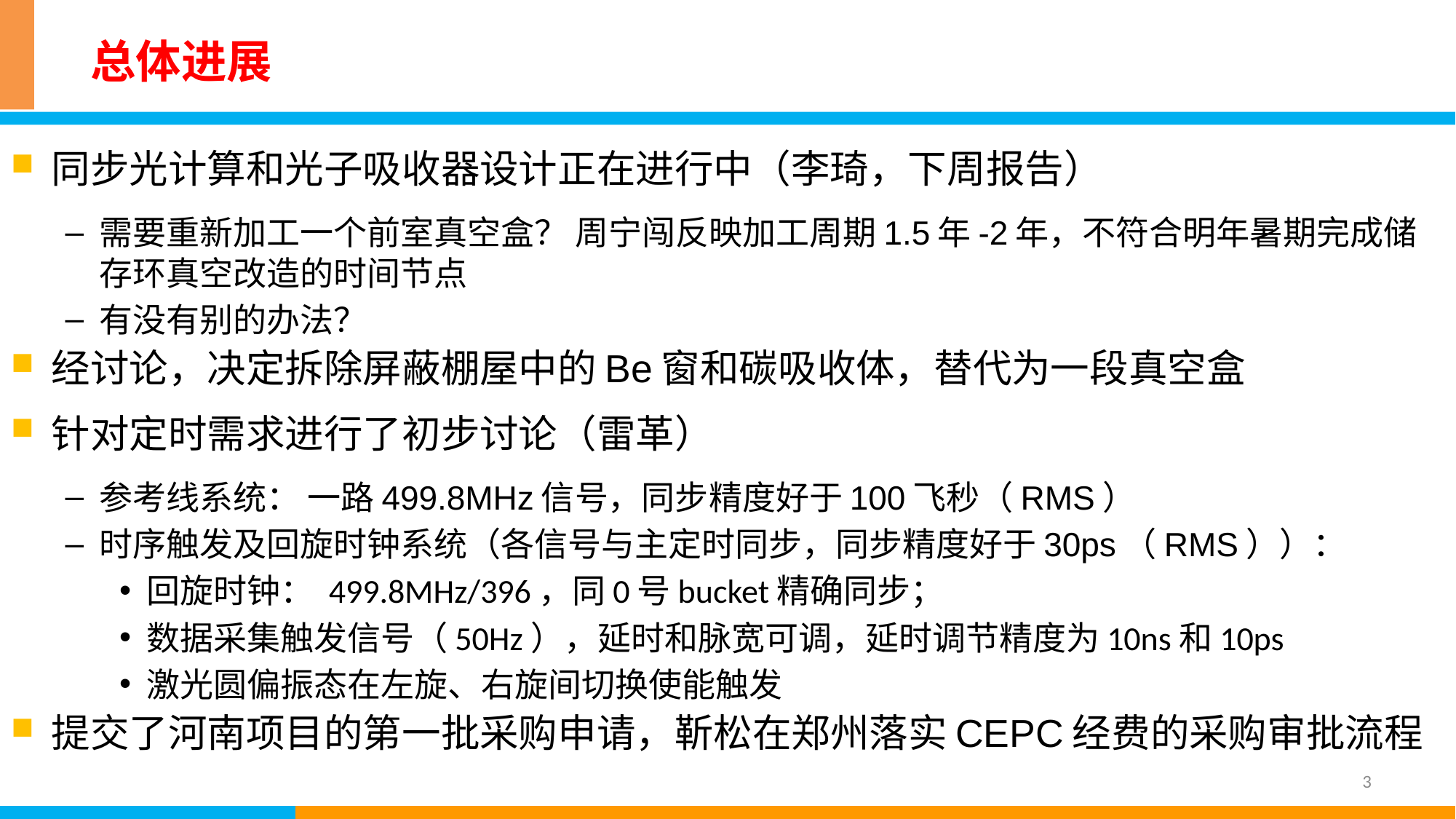

# 总体进展
同步光计算和光子吸收器设计正在进行中（李琦，下周报告）
需要重新加工一个前室真空盒？ 周宁闯反映加工周期1.5年-2年，不符合明年暑期完成储存环真空改造的时间节点
有没有别的办法？
经讨论，决定拆除屏蔽棚屋中的Be窗和碳吸收体，替代为一段真空盒
针对定时需求进行了初步讨论（雷革）
参考线系统： 一路499.8MHz信号，同步精度好于100飞秒（RMS）
时序触发及回旋时钟系统（各信号与主定时同步，同步精度好于30ps（RMS））：
回旋时钟： 499.8MHz/396，同0号bucket精确同步；
数据采集触发信号（50Hz），延时和脉宽可调，延时调节精度为10ns和10ps
激光圆偏振态在左旋、右旋间切换使能触发
提交了河南项目的第一批采购申请，靳松在郑州落实CEPC经费的采购审批流程
3